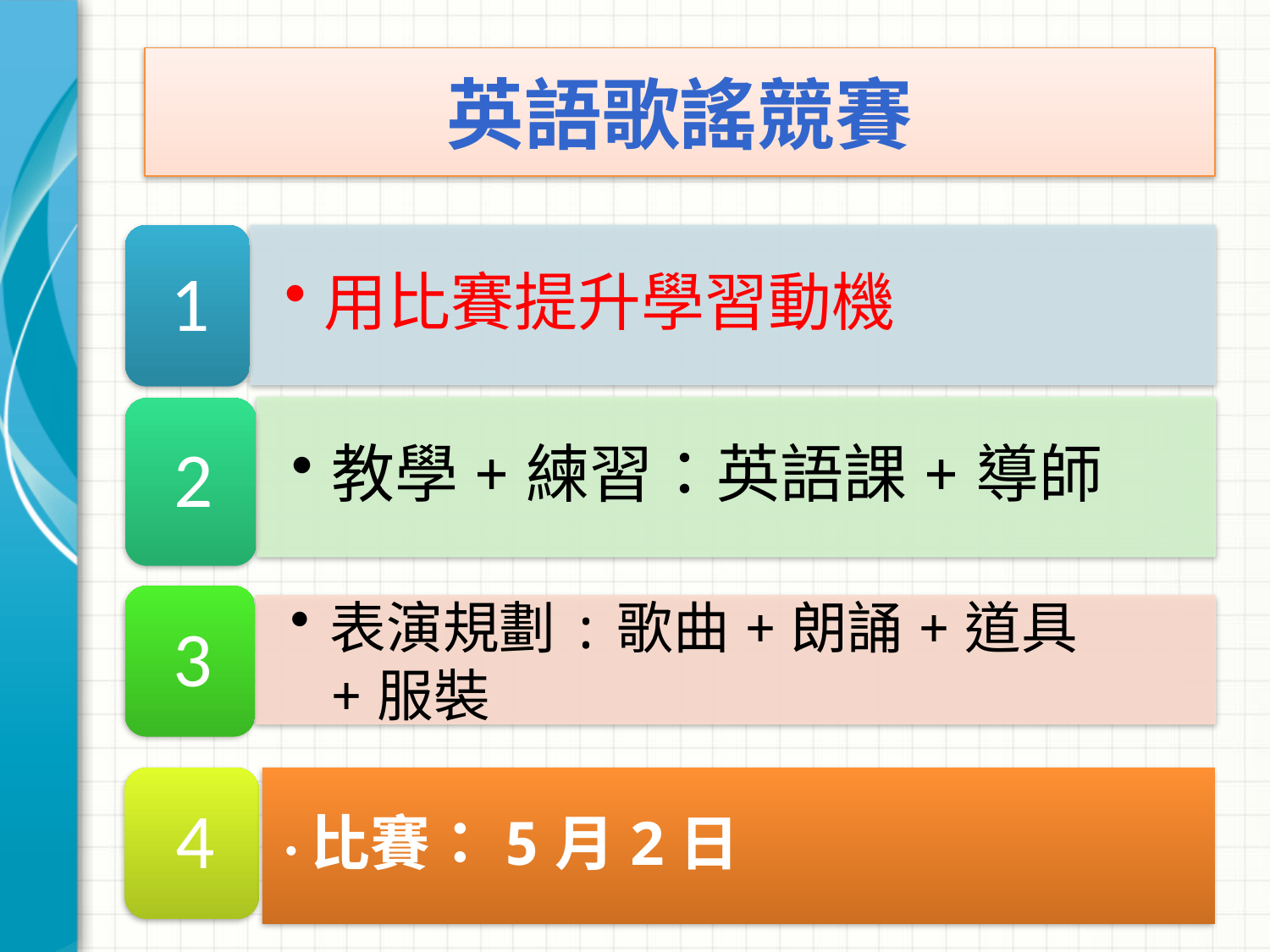

#
英語歌謠競賽
用比賽提升學習動機
1
教學+練習：英語課+導師
2
表演規劃:歌曲+朗誦+道具+服裝
3
4
・比賽：5月2日